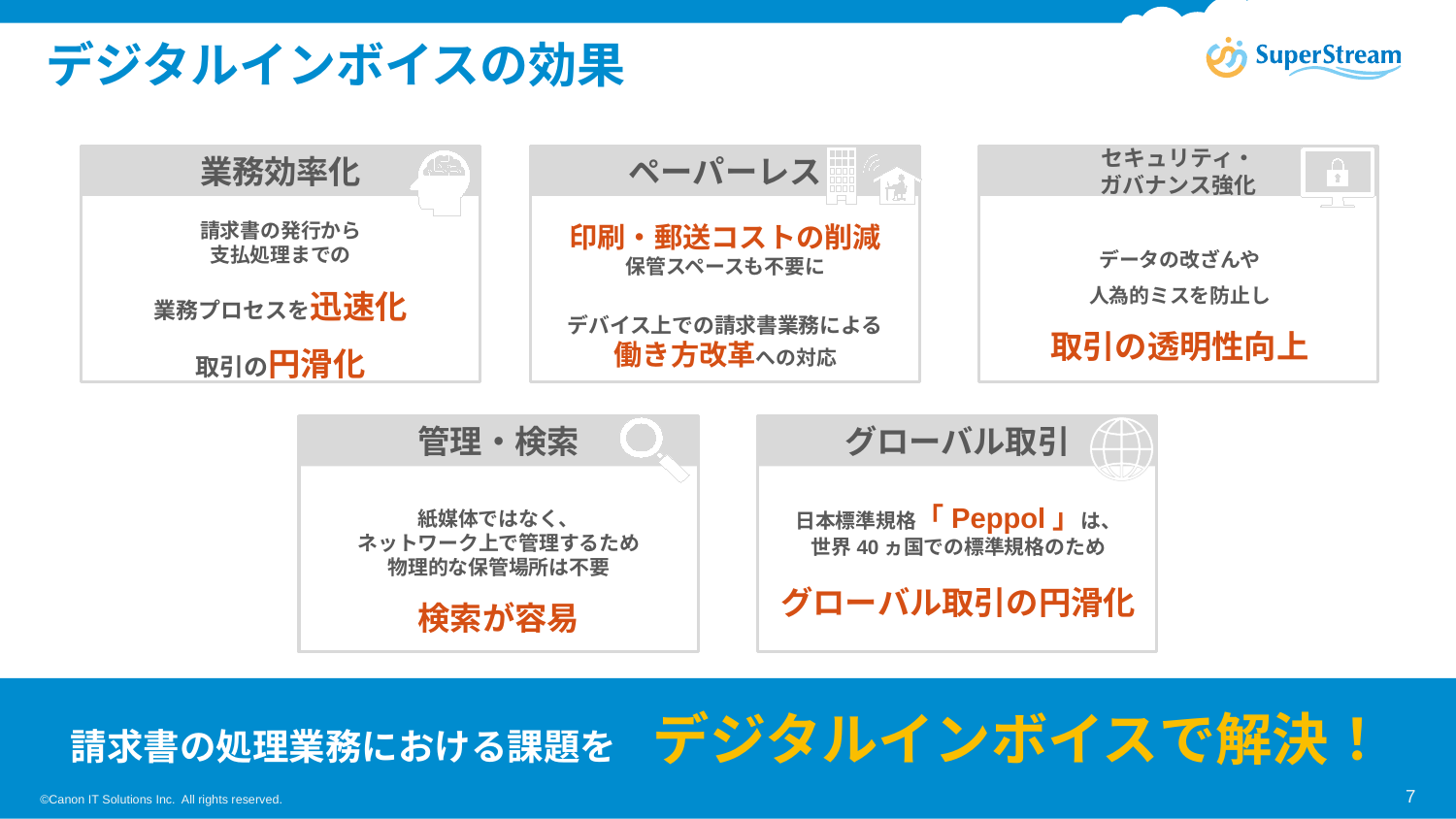

# デジタルインボイスの効果
業務効率化

請求書の発行から
支払処理までの
業務プロセスを迅速化
取引の円滑化
ペーパーレス

印刷・郵送コストの削減
保管スペースも不要に

デバイス上での請求書業務による
働き方改革への対応
セキュリティ・
ガバナンス強化

データの改ざんや
人為的ミスを防止し
取引の透明性向上

管理・検索

紙媒体ではなく、
ネットワーク上で管理するため
物理的な保管場所は不要
検索が容易
グローバル取引

日本標準規格「Peppol」は、
世界40ヵ国での標準規格のため

グローバル取引の円滑化

請求書の処理業務における課題を　デジタルインボイスで解決！
©Canon IT Solutions Inc.  All rights reserved.
7